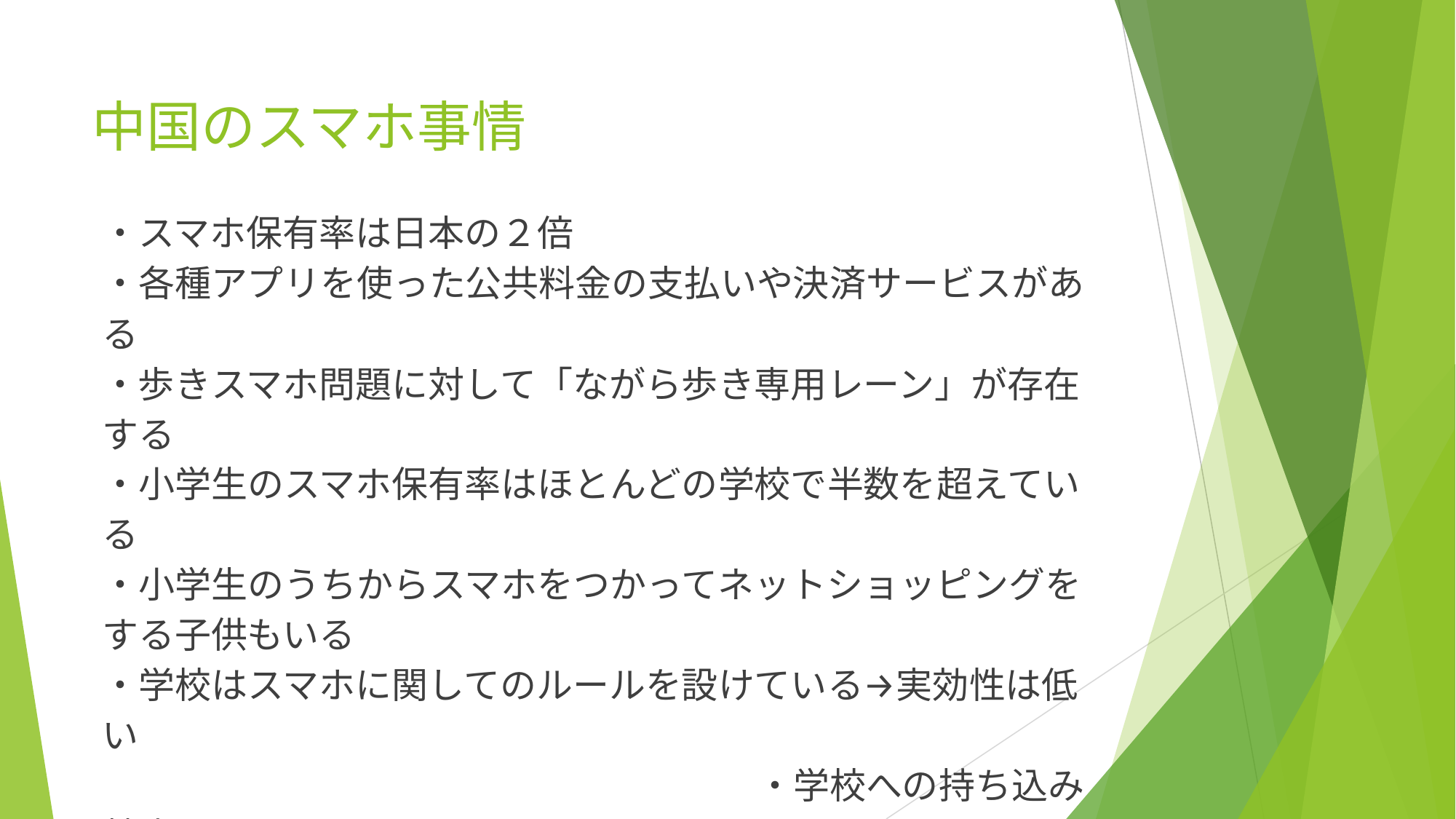

# 中国のスマホ事情

・スマホ保有率は日本の２倍
・各種アプリを使った公共料金の支払いや決済サービスがある
・歩きスマホ問題に対して「ながら歩き専用レーン」が存在する
・小学生のスマホ保有率はほとんどの学校で半数を超えている
・小学生のうちからスマホをつかってネットショッピングをする子供もいる
・学校はスマホに関してのルールを設けている→実効性は低い
　　　　　　　　　　　　　　　　	・学校への持ち込み禁止
	・電源を切る
	・授業中は使用禁止
	・長時間の使用禁止
	・夜１１時以降は使用禁止